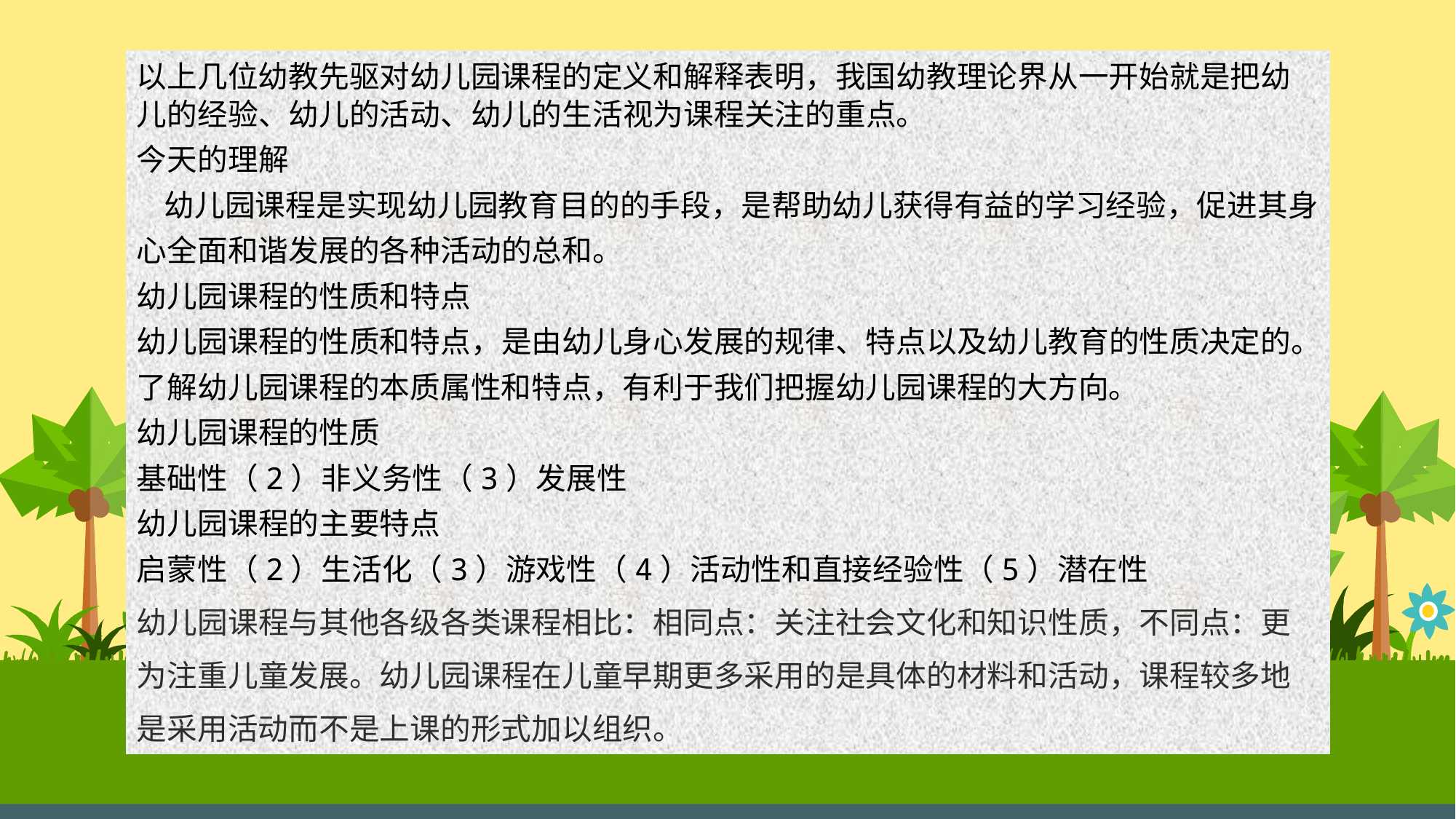

以上几位幼教先驱对幼儿园课程的定义和解释表明，我国幼教理论界从一开始就是把幼儿的经验、幼儿的活动、幼儿的生活视为课程关注的重点。
今天的理解
   幼儿园课程是实现幼儿园教育目的的手段，是帮助幼儿获得有益的学习经验，促进其身心全面和谐发展的各种活动的总和。
幼儿园课程的性质和特点
幼儿园课程的性质和特点，是由幼儿身心发展的规律、特点以及幼儿教育的性质决定的。了解幼儿园课程的本质属性和特点，有利于我们把握幼儿园课程的大方向。
幼儿园课程的性质
基础性（2）非义务性（3）发展性
幼儿园课程的主要特点
启蒙性（2）生活化（3）游戏性（4）活动性和直接经验性（5）潜在性
幼儿园课程与其他各级各类课程相比：相同点：关注社会文化和知识性质，不同点：更为注重儿童发展。幼儿园课程在儿童早期更多采用的是具体的材料和活动，课程较多地是采用活动而不是上课的形式加以组织。